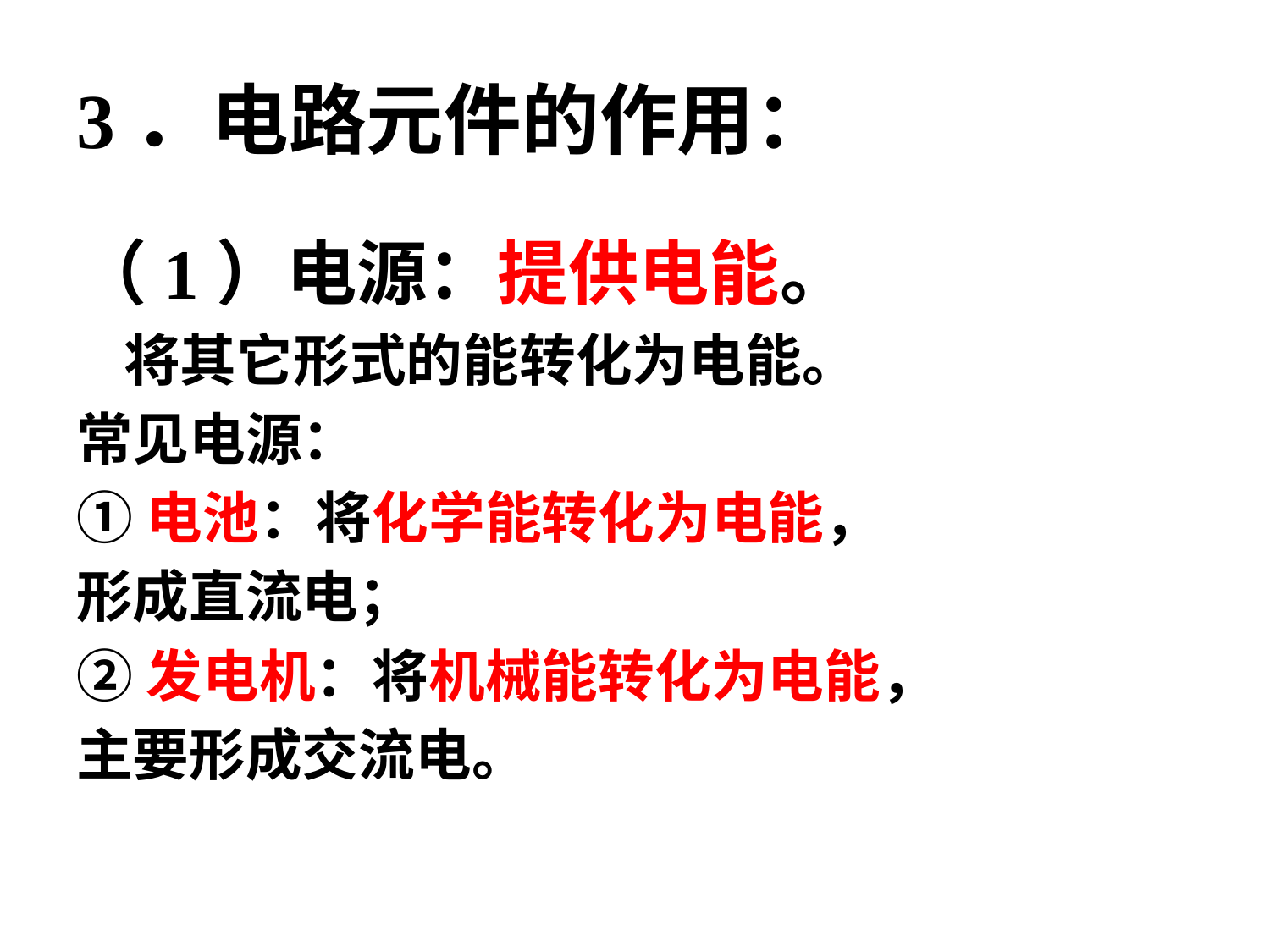

# 3．电路元件的作用：
（1）电源：提供电能。
将其它形式的能转化为电能。
常见电源：
①电池：将化学能转化为电能，
形成直流电；
②发电机：将机械能转化为电能，
主要形成交流电。